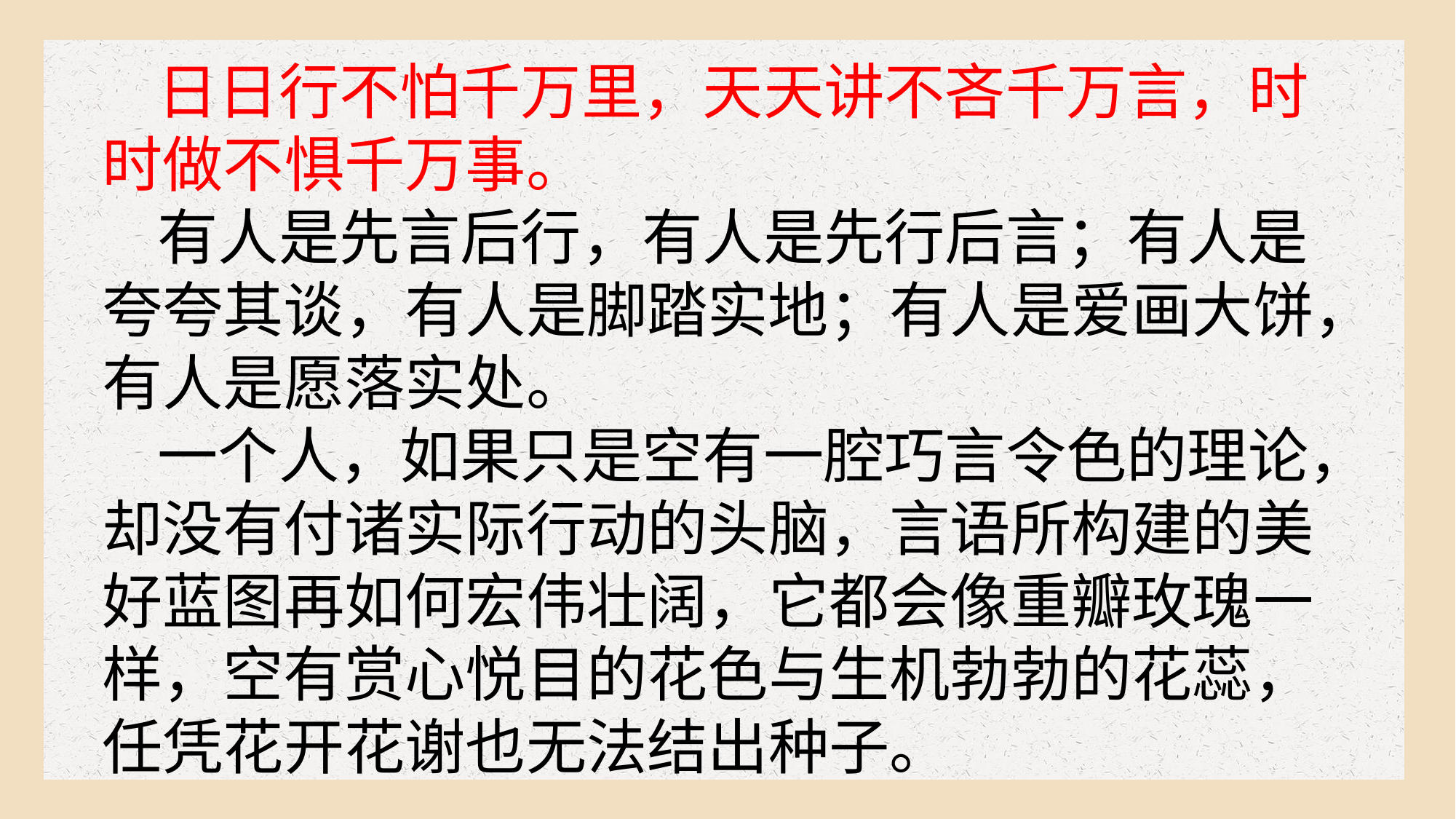

日日行不怕千万里，天天讲不吝千万言，时时做不惧千万事。
   有人是先言后行，有人是先行后言；有人是夸夸其谈，有人是脚踏实地；有人是爱画大饼，有人是愿落实处。
   一个人，如果只是空有一腔巧言令色的理论，却没有付诸实际行动的头脑，言语所构建的美好蓝图再如何宏伟壮阔，它都会像重瓣玫瑰一样，空有赏心悦目的花色与生机勃勃的花蕊，任凭花开花谢也无法结出种子。